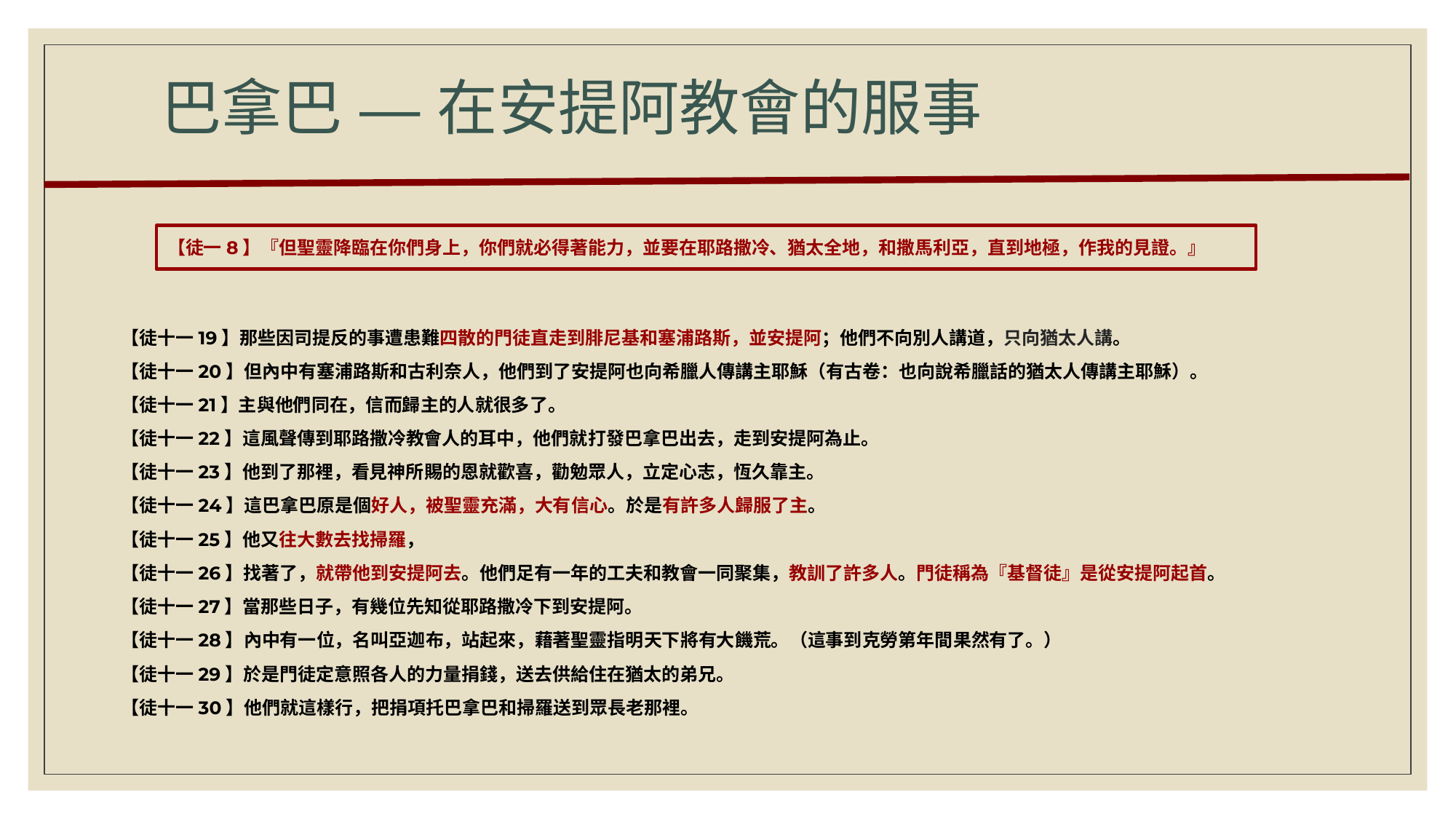

巴拿巴 — 在安提阿教會的服事
【徒一8】『但聖靈降臨在你們身上，你們就必得著能力，並要在耶路撒冷、猶太全地，和撒馬利亞，直到地極，作我的見證。』
【徒十一19】那些因司提反的事遭患難四散的門徒直走到腓尼基和塞浦路斯，並安提阿；他們不向別人講道，只向猶太人講。
【徒十一20】但內中有塞浦路斯和古利奈人，他們到了安提阿也向希臘人傳講主耶穌（有古卷：也向說希臘話的猶太人傳講主耶穌）。
【徒十一21】主與他們同在，信而歸主的人就很多了。
【徒十一22】這風聲傳到耶路撒冷教會人的耳中，他們就打發巴拿巴出去，走到安提阿為止。
【徒十一23】他到了那裡，看見神所賜的恩就歡喜，勸勉眾人，立定心志，恆久靠主。
【徒十一24】這巴拿巴原是個好人，被聖靈充滿，大有信心。於是有許多人歸服了主。
【徒十一25】他又往大數去找掃羅，
【徒十一26】找著了，就帶他到安提阿去。他們足有一年的工夫和教會一同聚集，教訓了許多人。門徒稱為『基督徒』是從安提阿起首。
【徒十一27】當那些日子，有幾位先知從耶路撒冷下到安提阿。
【徒十一28】內中有一位，名叫亞迦布，站起來，藉著聖靈指明天下將有大饑荒。（這事到克勞第年間果然有了。）
【徒十一29】於是門徒定意照各人的力量捐錢，送去供給住在猶太的弟兄。
【徒十一30】他們就這樣行，把捐項托巴拿巴和掃羅送到眾長老那裡。